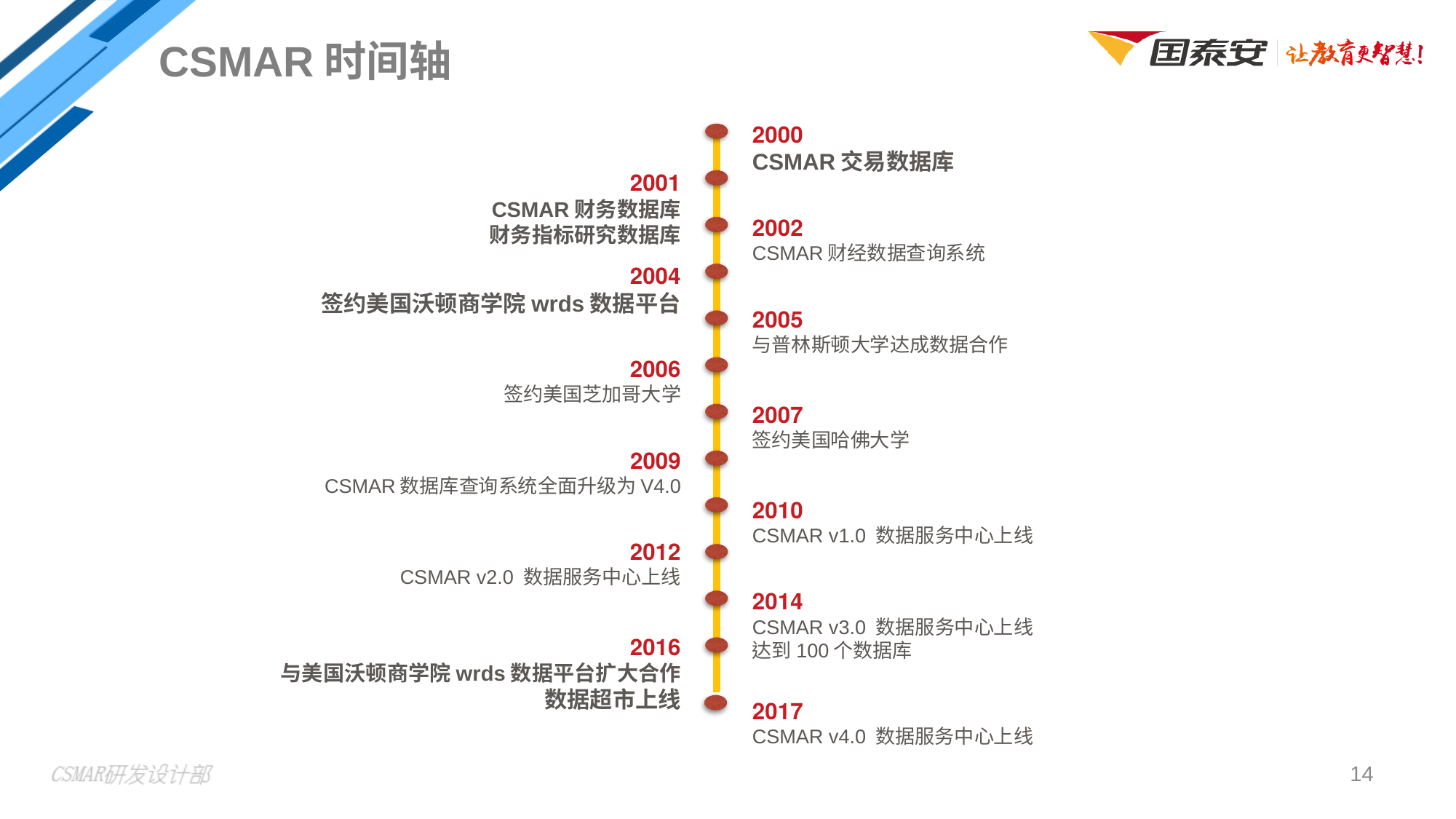

CSMAR时间轴

2000
CSMAR交易数据库

2001
CSMAR财务数据库
财务指标研究数据库

2002
CSMAR财经数据查询系统

2004
签约美国沃顿商学院wrds数据平台

2005
与普林斯顿大学达成数据合作

2006
签约美国芝加哥大学

2007
签约美国哈佛大学

2009
CSMAR数据库查询系统全面升级为V4.0

2010
CSMAR v1.0 数据服务中心上线

2012
CSMAR v2.0 数据服务中心上线

2014
CSMAR v3.0 数据服务中心上线
达到100个数据库

2016
与美国沃顿商学院wrds数据平台扩大合作
数据超市上线

2017
CSMAR v4.0 数据服务中心上线

14